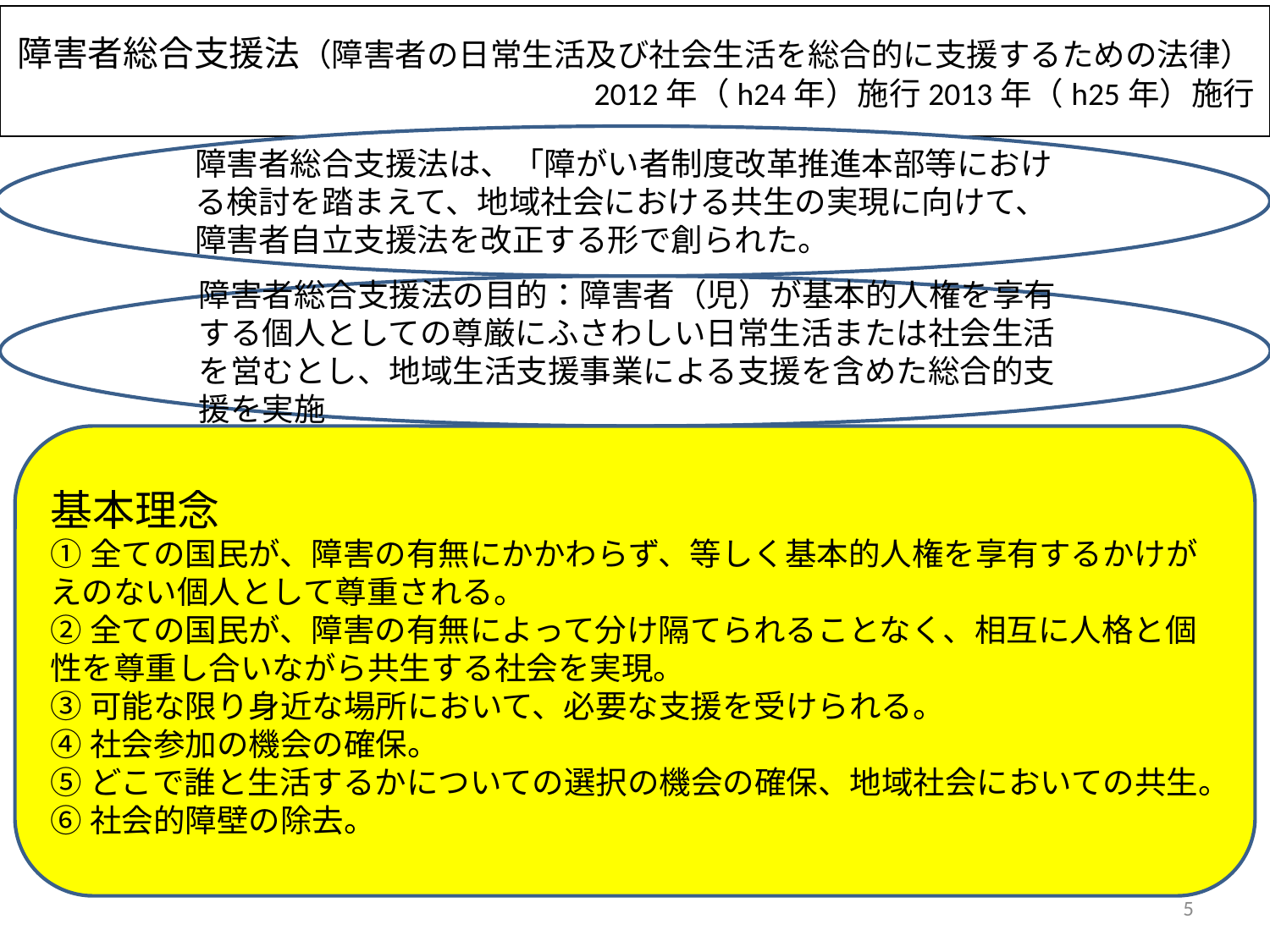

障害者総合支援法（障害者の日常生活及び社会生活を総合的に支援するための法律）
　　　　　　　　　　　　　　　　　　2012年（h24年）施行2013年（h25年）施行
障害者総合支援法は、「障がい者制度改革推進本部等における検討を踏まえて、地域社会における共生の実現に向けて、障害者自立支援法を改正する形で創られた。
障害者総合支援法の目的：障害者（児）が基本的人権を享有する個人としての尊厳にふさわしい日常生活または社会生活を営むとし、地域生活支援事業による支援を含めた総合的支援を実施
基本理念
①全ての国民が、障害の有無にかかわらず、等しく基本的人権を享有するかけがえのない個人として尊重される。
②全ての国民が、障害の有無によって分け隔てられることなく、相互に人格と個性を尊重し合いながら共生する社会を実現。
③可能な限り身近な場所において、必要な支援を受けられる。
④社会参加の機会の確保。
⑤どこで誰と生活するかについての選択の機会の確保、地域社会においての共生。
⑥社会的障壁の除去。
5